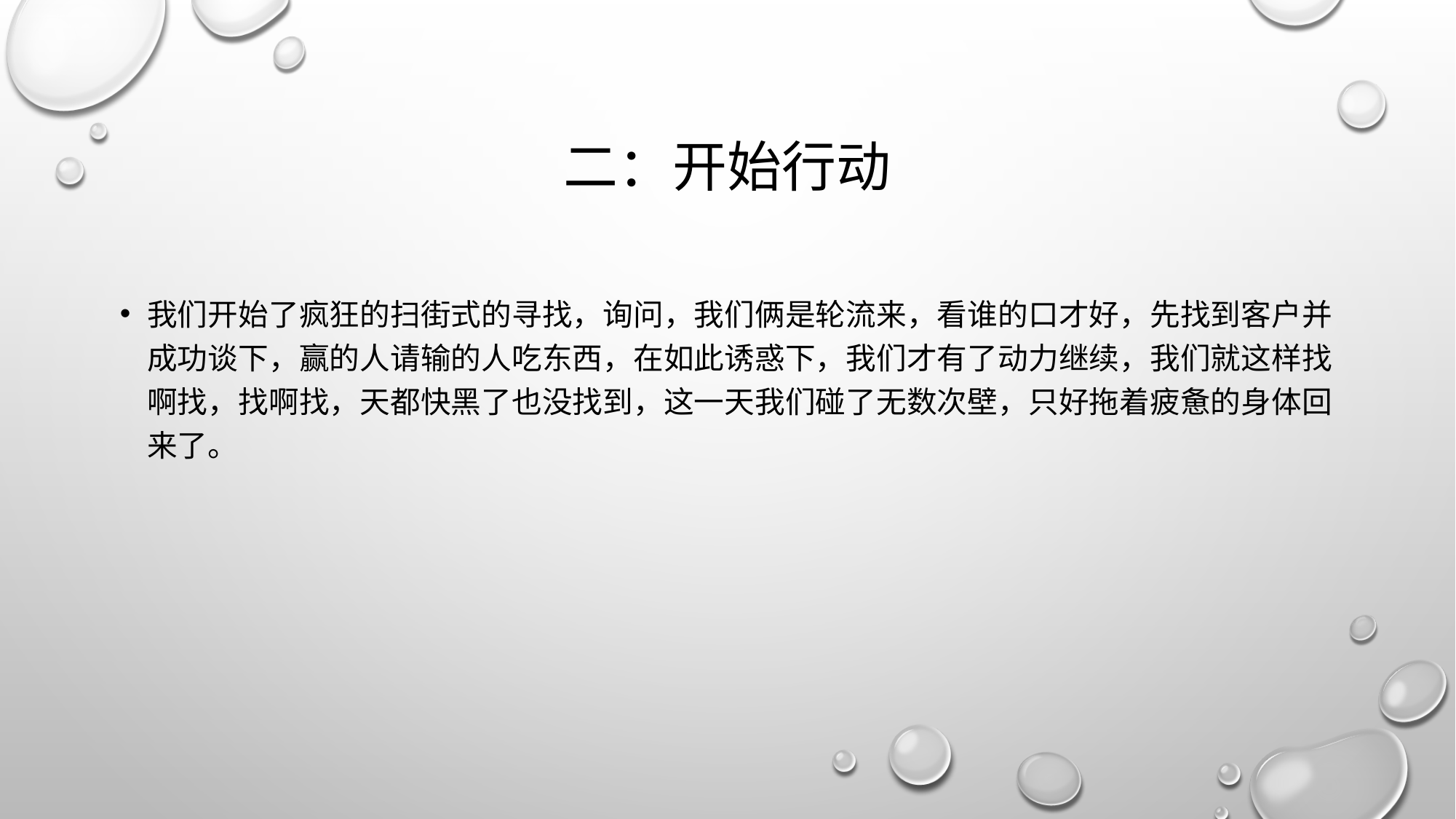

# 二：开始行动
我们开始了疯狂的扫街式的寻找，询问，我们俩是轮流来，看谁的口才好，先找到客户并成功谈下，赢的人请输的人吃东西，在如此诱惑下，我们才有了动力继续，我们就这样找啊找，找啊找，天都快黑了也没找到，这一天我们碰了无数次壁，只好拖着疲惫的身体回来了。